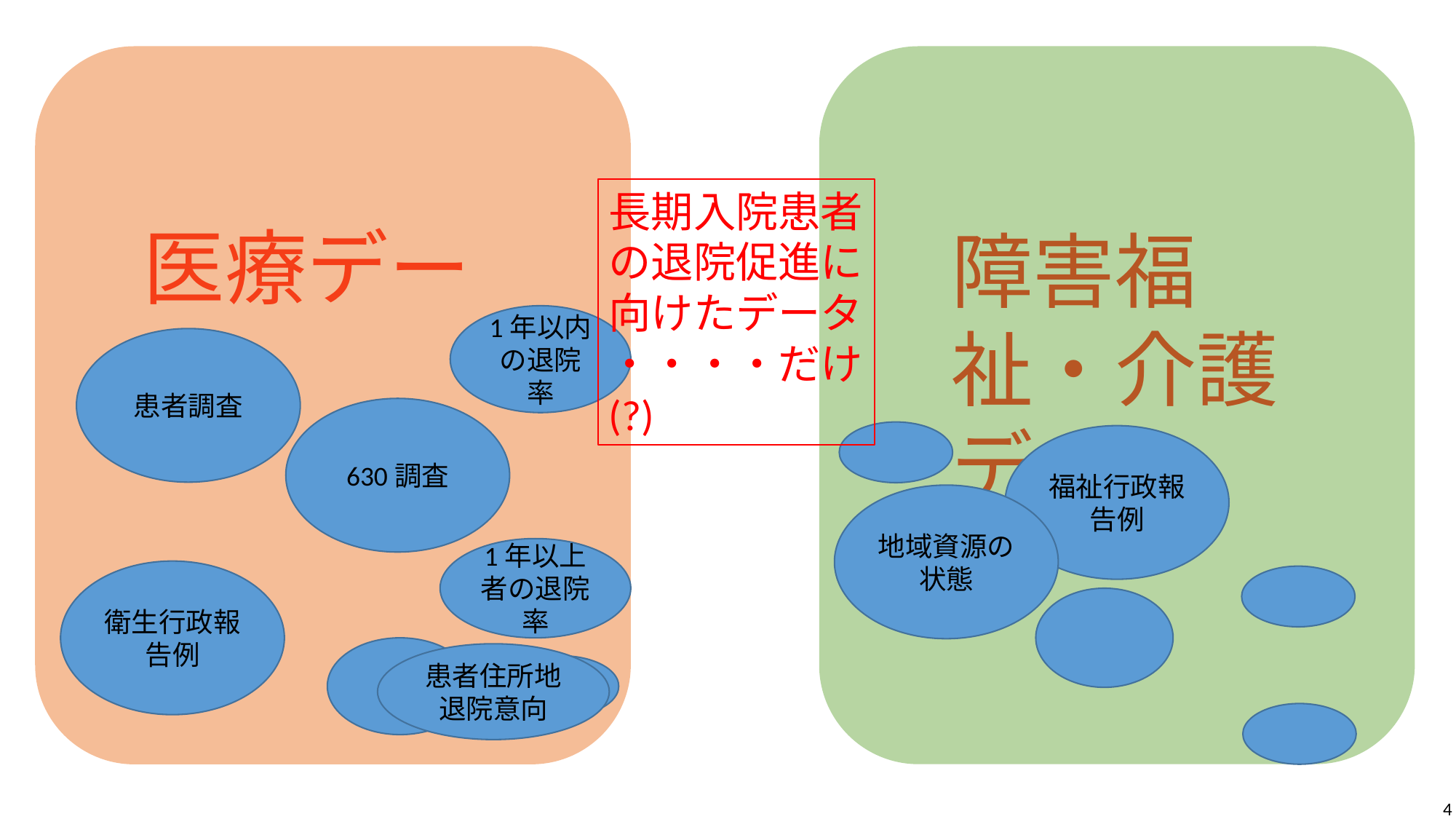

長期入院患者の退院促進に向けたデータ
・・・・だけ(?)
医療データ
障害福祉・介護データ
1年以内の退院率
患者調査
630調査

福祉行政報告例
地域資源の状態
1年以上者の退院率
衛生行政報告例

患者住所地
退院意向

4